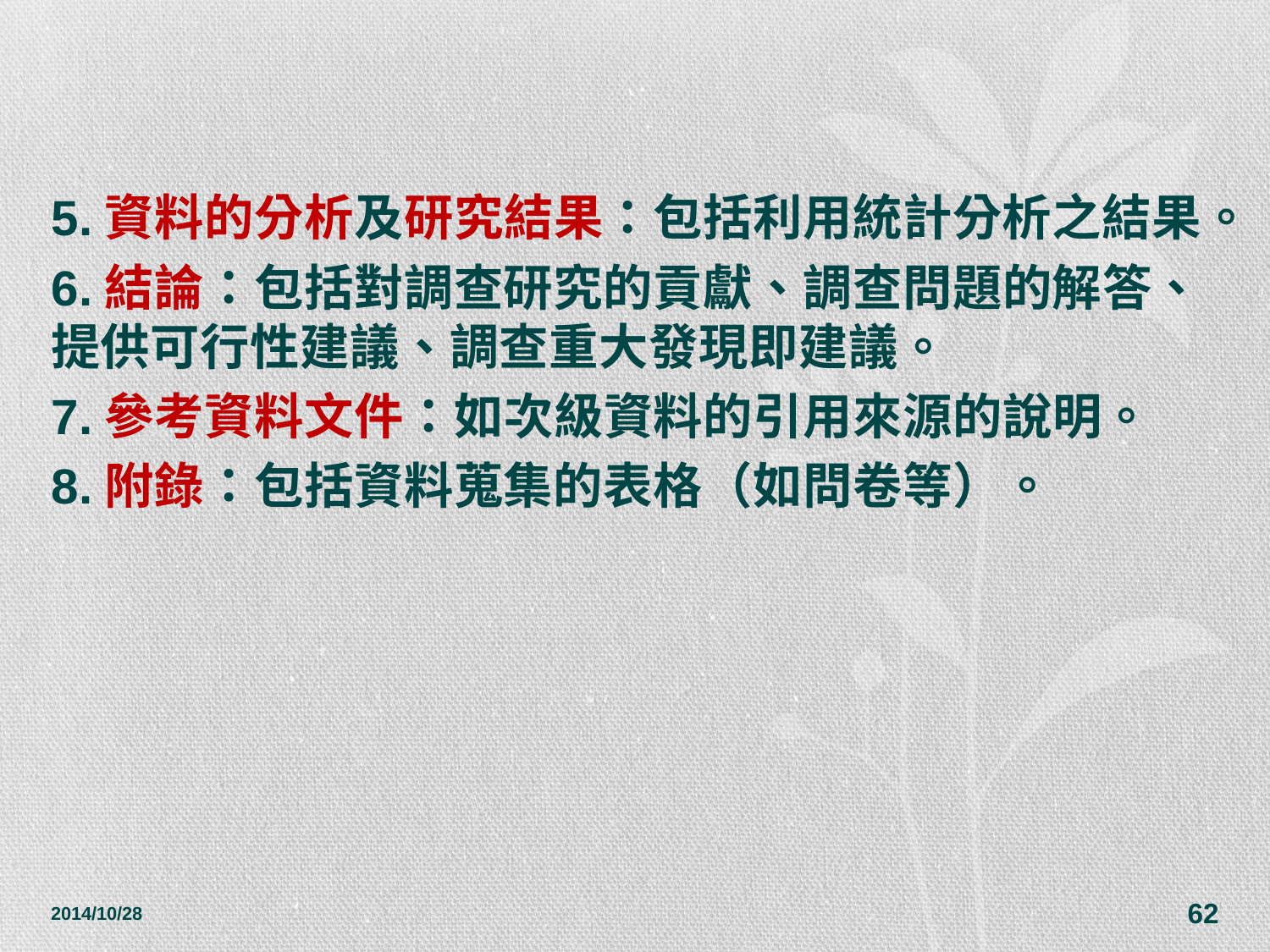

#
5.資料的分析及研究結果：包括利用統計分析之結果。
6.結論：包括對調查研究的貢獻、調查問題的解答、提供可行性建議、調查重大發現即建議。
7.參考資料文件：如次級資料的引用來源的說明。
8.附錄：包括資料蒐集的表格（如問卷等）。

2014/10/28
62